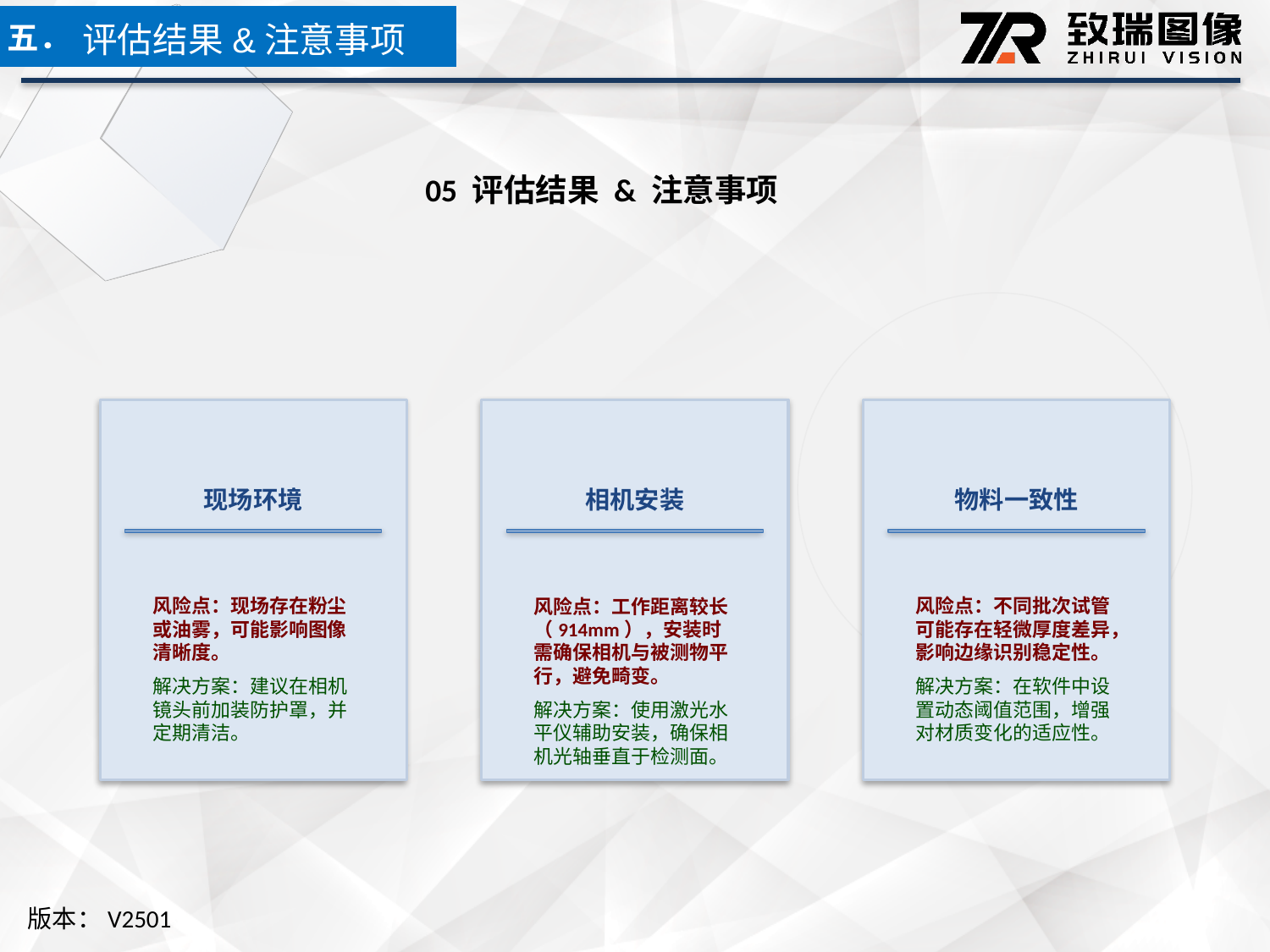

五．
评估结果&注意事项

05 评估结果 & 注意事项

现场环境

相机安装

物料一致性

风险点：现场存在粉尘或油雾，可能影响图像清晰度。
解决方案：建议在相机镜头前加装防护罩，并定期清洁。

风险点：工作距离较长（914mm），安装时需确保相机与被测物平行，避免畸变。
解决方案：使用激光水平仪辅助安装，确保相机光轴垂直于检测面。

风险点：不同批次试管可能存在轻微厚度差异，影响边缘识别稳定性。
解决方案：在软件中设置动态阈值范围，增强对材质变化的适应性。